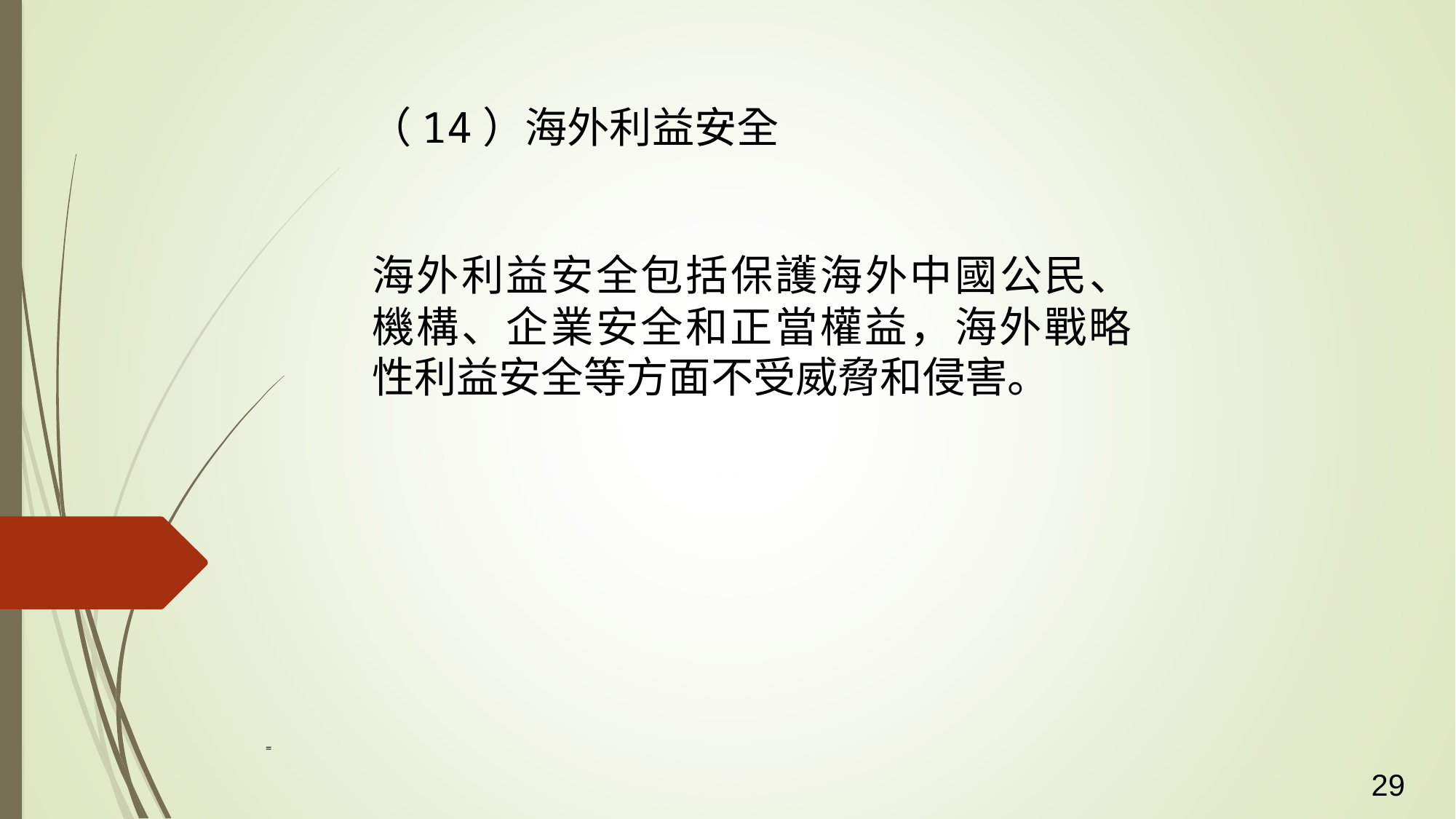

# （14）海外利益安全
海外利益安全包括保護海外中國公民、機構、企業安全和正當權益，海外戰略性利益安全等方面不受威脅和侵害。

=
29